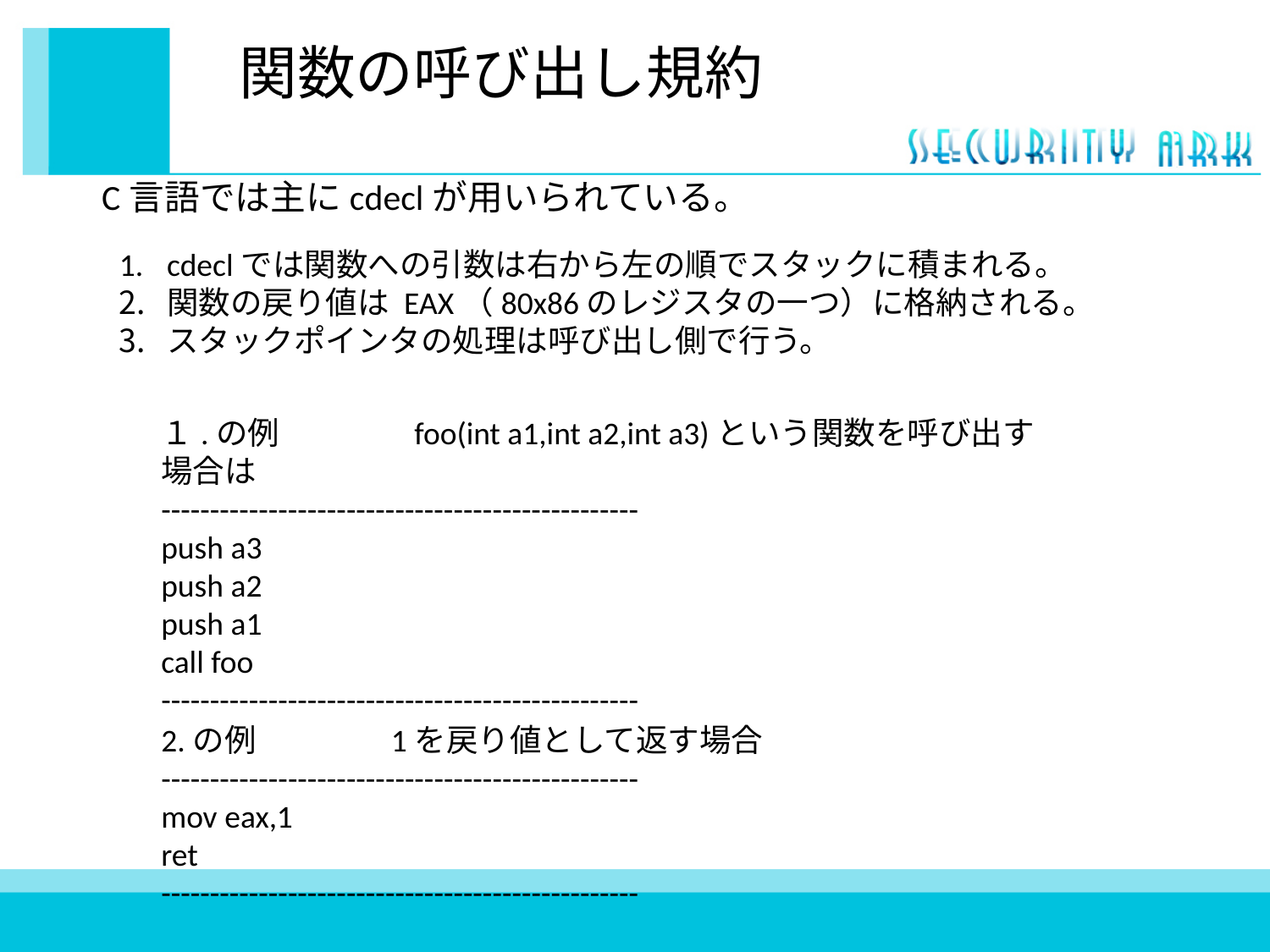

# 関数の呼び出し規約
C言語では主にcdeclが用いられている。
cdeclでは関数への引数は右から左の順でスタックに積まれる。
関数の戻り値は EAX（80x86のレジスタの一つ）に格納される。
スタックポインタの処理は呼び出し側で行う。
１.の例　　　　foo(int a1,int a2,int a3)という関数を呼び出す場合は
-------------------------------------------------
push a3
push a2
push a1
call foo
-------------------------------------------------

2.の例　　　　1を戻り値として返す場合
-------------------------------------------------
mov eax,1
ret
-------------------------------------------------